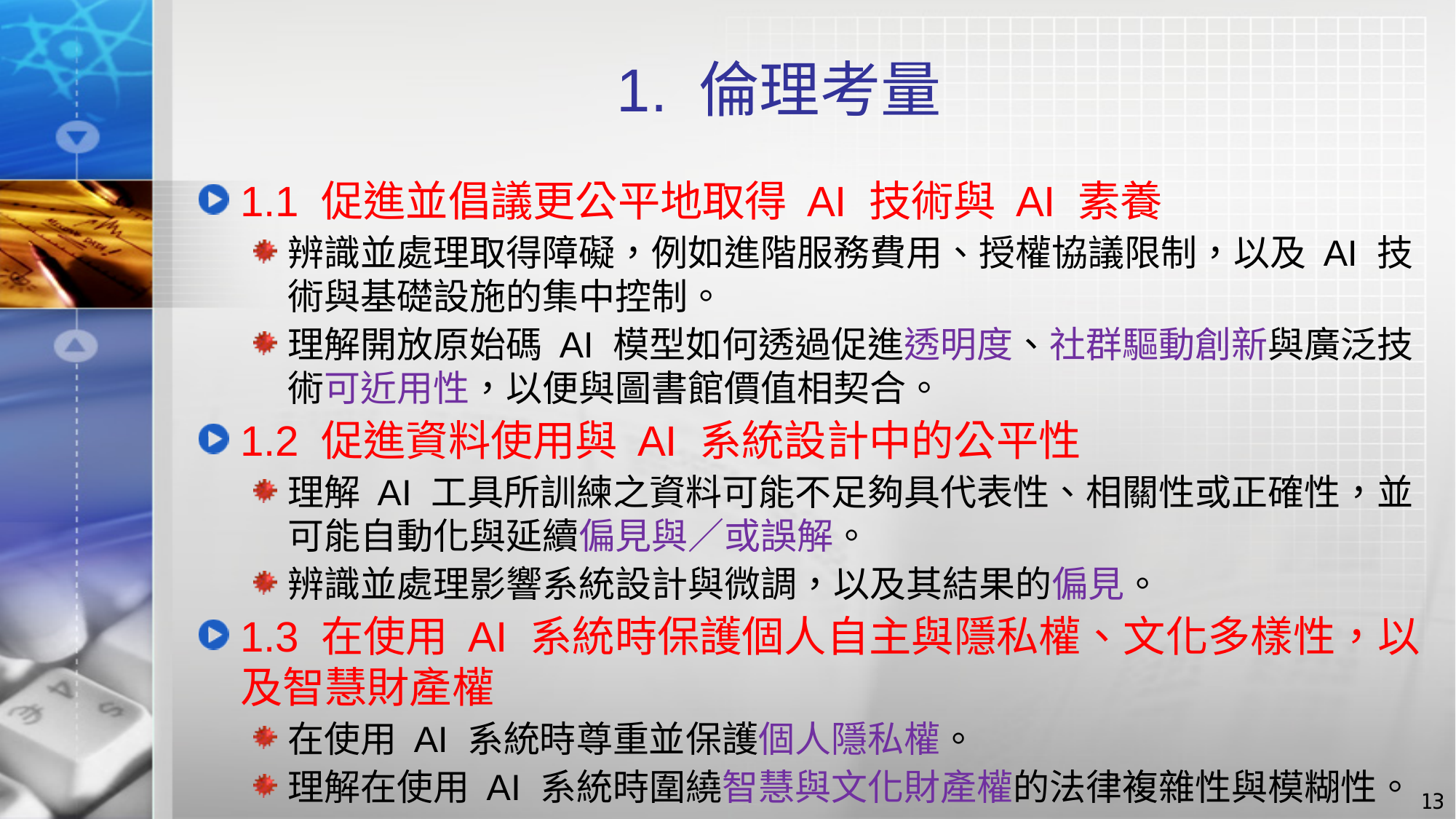

# 1. 倫理考量
1.1 促進並倡議更公平地取得 AI 技術與 AI 素養
辨識並處理取得障礙，例如進階服務費用、授權協議限制，以及 AI 技術與基礎設施的集中控制。
理解開放原始碼 AI 模型如何透過促進透明度、社群驅動創新與廣泛技術可近用性，以便與圖書館價值相契合。
1.2 促進資料使用與 AI 系統設計中的公平性
理解 AI 工具所訓練之資料可能不足夠具代表性、相關性或正確性，並可能自動化與延續偏見與／或誤解。
辨識並處理影響系統設計與微調，以及其結果的偏見。
1.3 在使用 AI 系統時保護個人自主與隱私權、文化多樣性，以及智慧財產權
在使用 AI 系統時尊重並保護個人隱私權。
理解在使用 AI 系統時圍繞智慧與文化財產權的法律複雜性與模糊性。
13